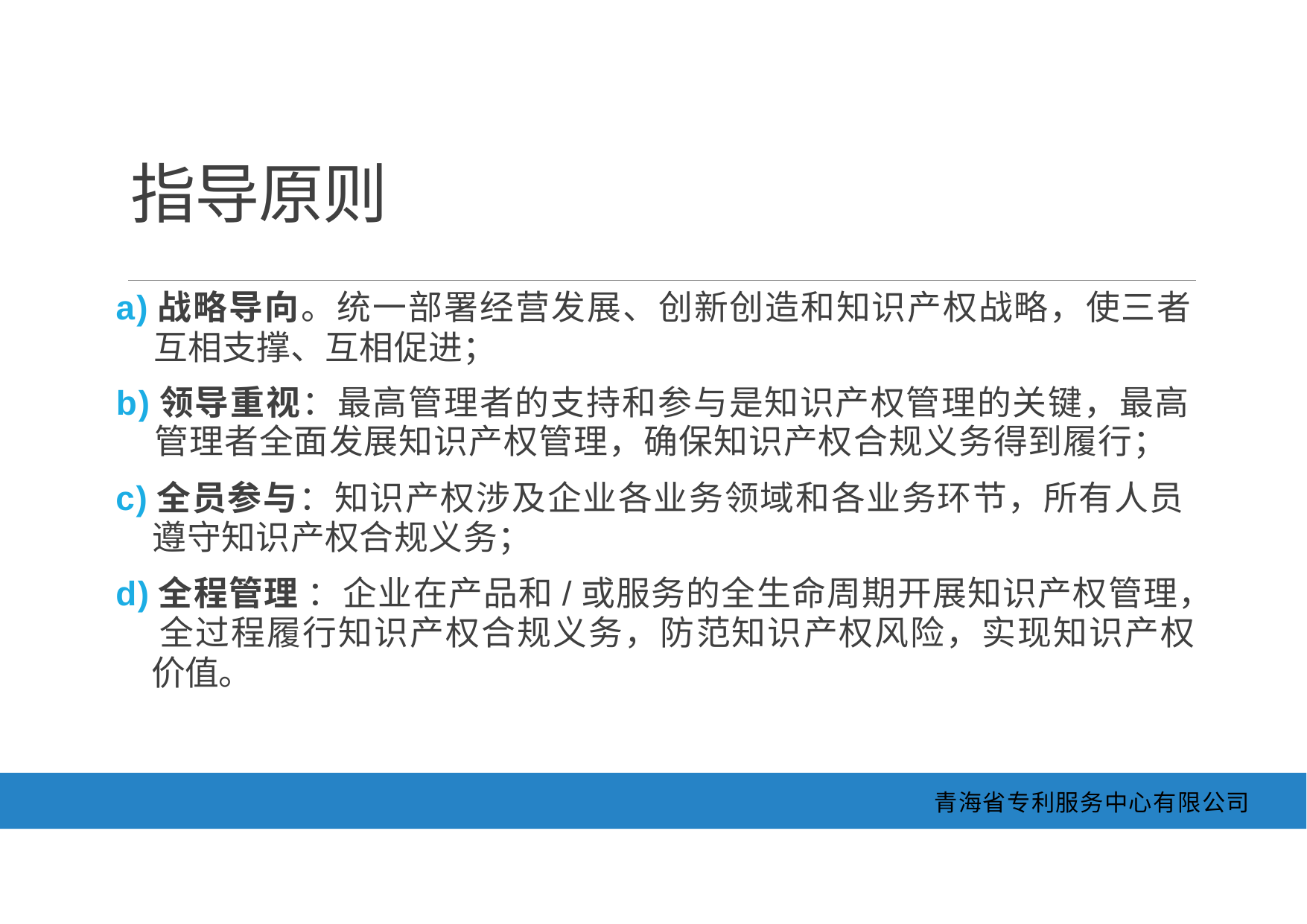

指导原则

a)战略导向。统一部署经营发展、创新创造和知识产权战略，使三者  互相支撑、互相促进；
b)领导重视：最高管理者的支持和参与是知识产权管理的关键，最高   管理者全面发展知识产权管理，确保知识产权合规义务得到履行；
c)全员参与：知识产权涉及企业各业务领域和各业务环节，所有人员   遵守知识产权合规义务；

d)全程管理 ：企业在产品和/或服务的全生命周期开展知识产权管理，  全过程履行知识产权合规义务，防范知识产权风险，实现知识产权  价值。

青海省专利服务中心有限公司